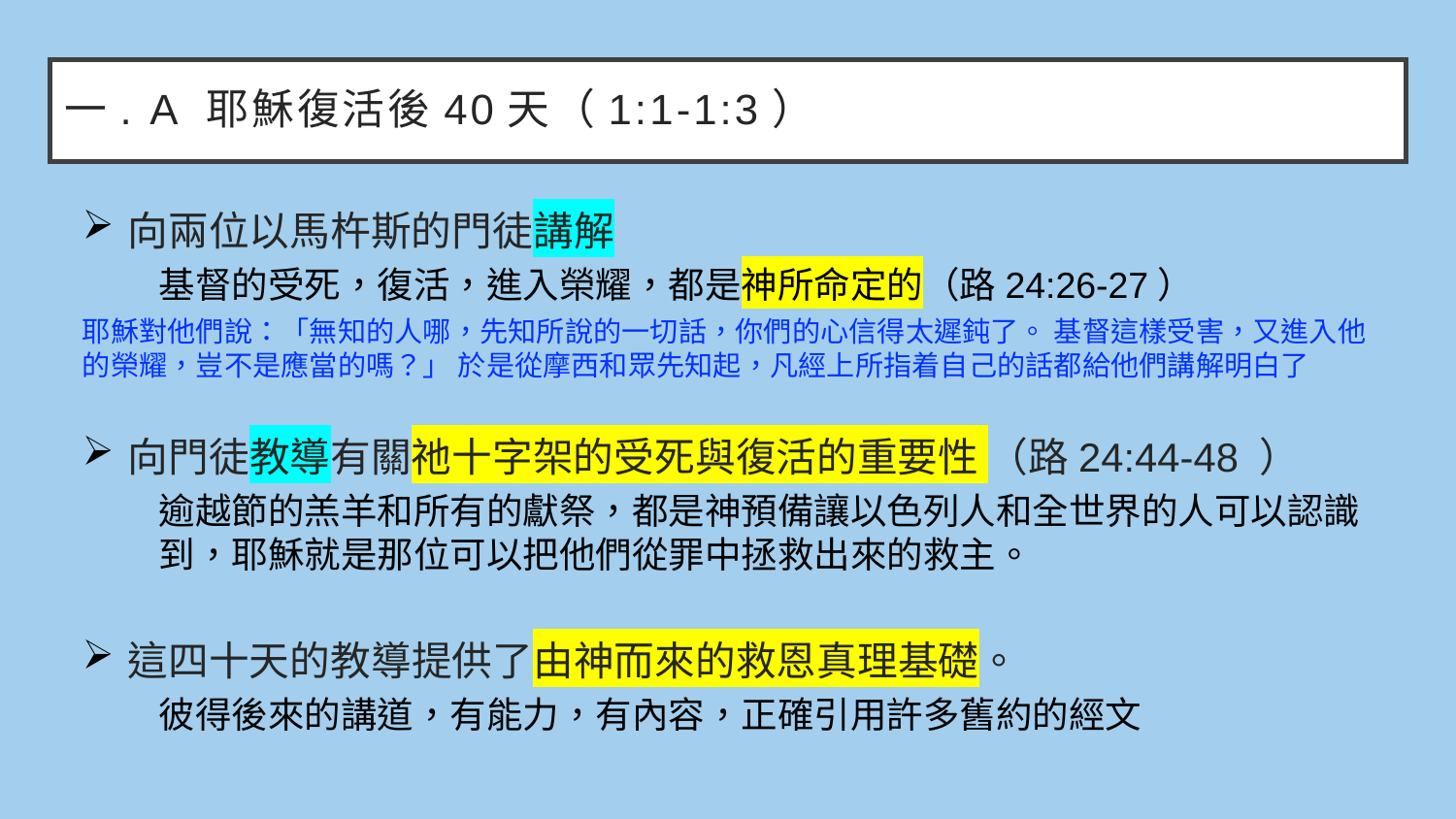

# 一. A 耶穌復活後40天（1:1-1:3）
向兩位以馬杵斯的門徒講解
基督的受死，復活，進入榮耀，都是神所命定的（路24:26-27）
耶穌對他們說：「無知的人哪，先知所說的一切話，你們的心信得太遲鈍了。 基督這樣受害，又進入他的榮耀，豈不是應當的嗎？」 於是從摩西和眾先知起，凡經上所指着自己的話都給他們講解明白了

向門徒教導有關祂十字架的受死與復活的重要性 （路24:44-48 ）
逾越節的羔羊和所有的獻祭，都是神預備讓以色列人和全世界的人可以認識到，耶穌就是那位可以把他們從罪中拯救出來的救主。

這四十天的教導提供了由神而來的救恩真理基礎。
彼得後來的講道，有能力，有內容，正確引用許多舊約的經文